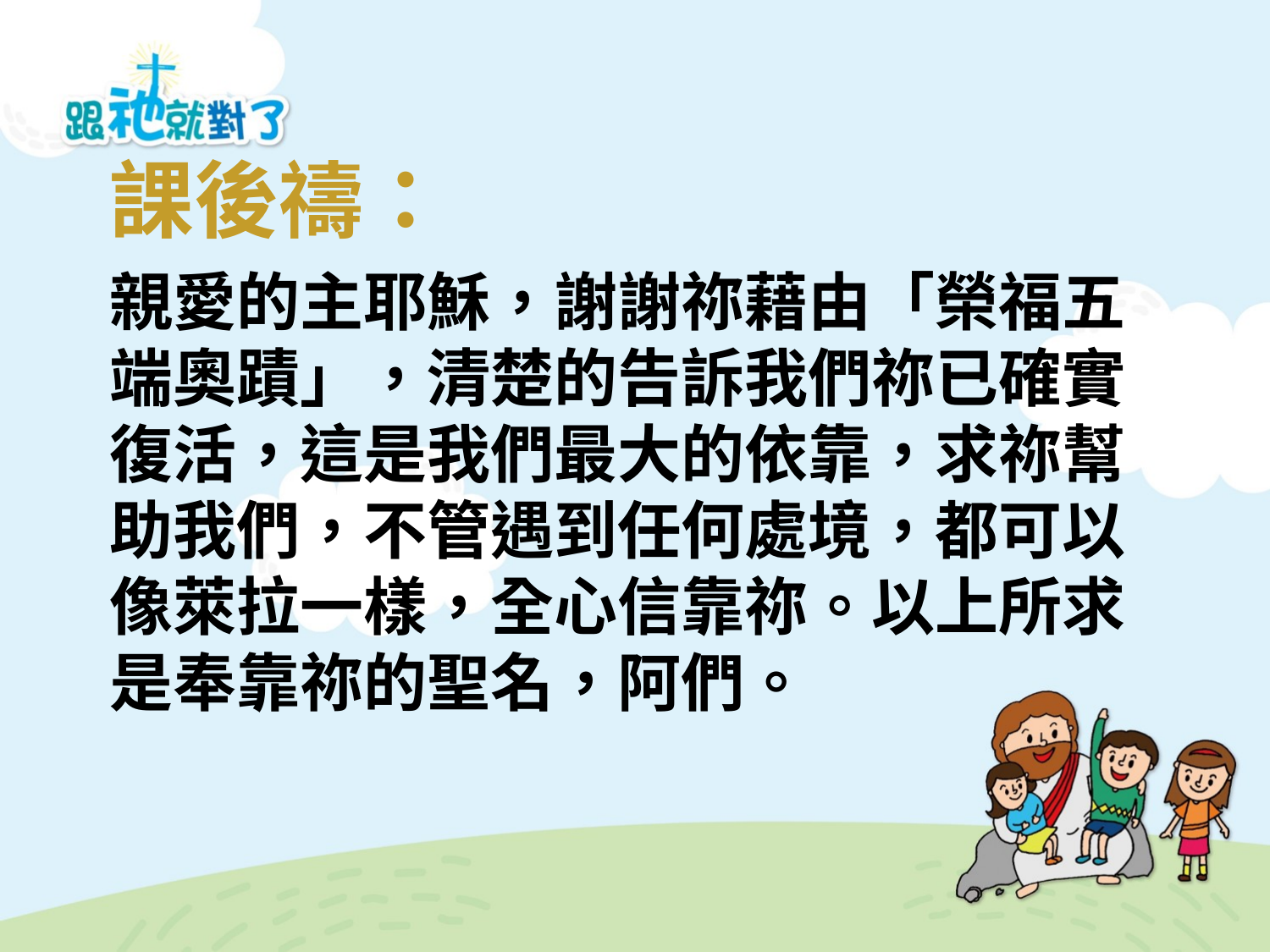

課後禱：
親愛的主耶穌，謝謝祢藉由「榮福五端奧蹟」，清楚的告訴我們祢已確實復活，這是我們最大的依靠，求祢幫助我們，不管遇到任何處境，都可以像萊拉一樣，全心信靠祢。以上所求是奉靠祢的聖名，阿們。